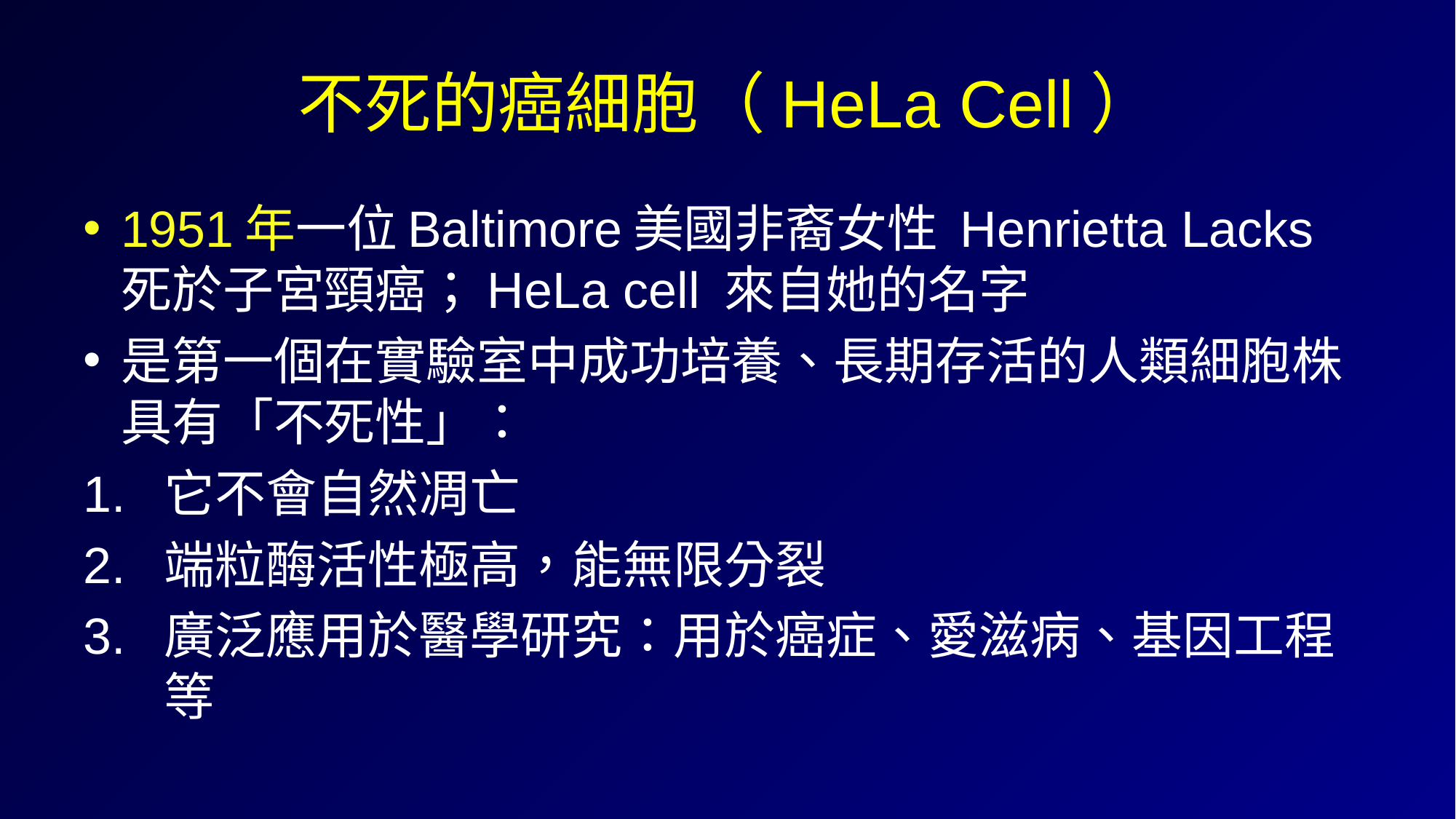

# 不死的癌細胞（HeLa Cell）
1951年一位Baltimore美國非裔女性 Henrietta Lacks死於子宮頸癌；HeLa cell 來自她的名字
是第一個在實驗室中成功培養、長期存活的人類細胞株具有「不死性」：
它不會自然凋亡
端粒酶活性極高，能無限分裂
廣泛應用於醫學研究：用於癌症、愛滋病、基因工程等